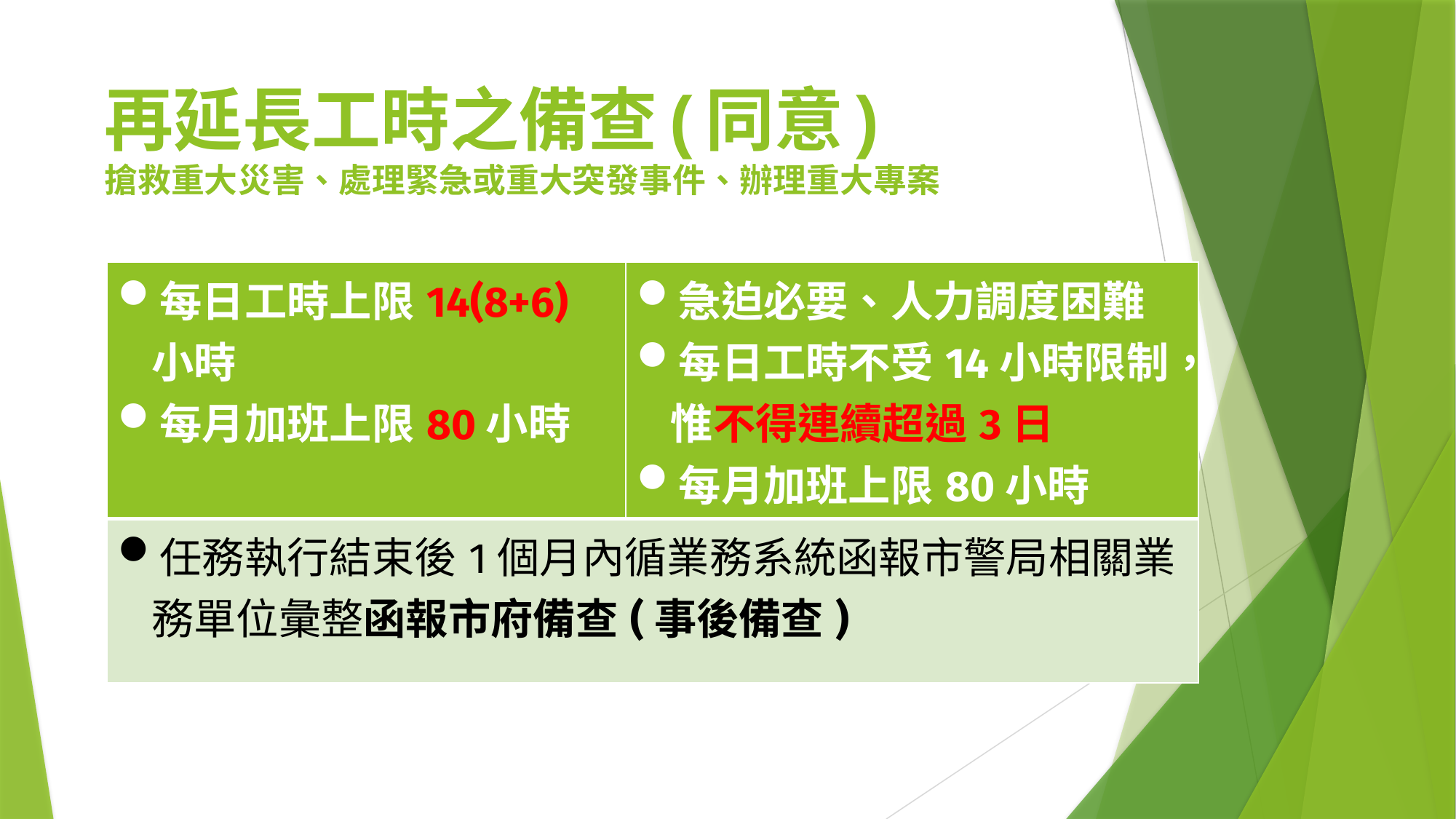

# 再延長工時之備查(同意) 搶救重大災害、處理緊急或重大突發事件、辦理重大專案
| 每日工時上限14(8+6)小時 每月加班上限80小時 | 急迫必要、人力調度困難 每日工時不受14小時限制，惟不得連續超過3日 每月加班上限80小時 |
| --- | --- |
| 任務執行結束後1個月內循業務系統函報市警局相關業務單位彙整函報市府備查(事後備查) |  |